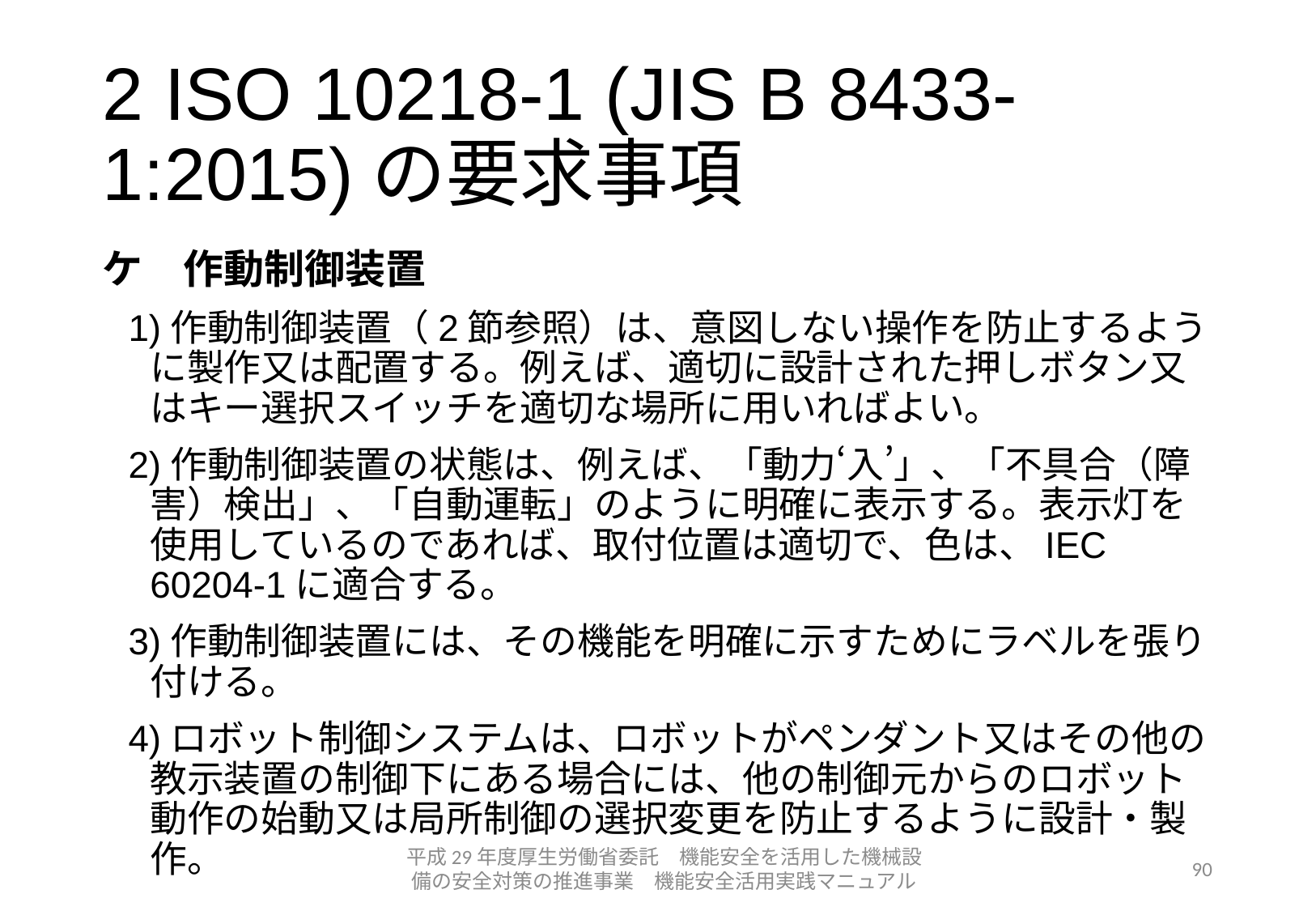

# 2 ISO 10218-1 (JIS B 8433-1:2015)の要求事項
ケ　作動制御装置
1)作動制御装置（2節参照）は、意図しない操作を防止するように製作又は配置する。例えば、適切に設計された押しボタン又はキー選択スイッチを適切な場所に用いればよい。
2)作動制御装置の状態は、例えば、「動力‘入’」、「不具合（障害）検出」、「自動運転」のように明確に表示する。表示灯を使用しているのであれば、取付位置は適切で、色は、IEC 60204-1に適合する。
3)作動制御装置には、その機能を明確に示すためにラベルを張り付ける。
4)ロボット制御システムは、ロボットがペンダント又はその他の教示装置の制御下にある場合には、他の制御元からのロボット動作の始動又は局所制御の選択変更を防止するように設計・製作。
平成29年度厚生労働省委託　機能安全を活用した機械設備の安全対策の推進事業　機能安全活用実践マニュアル
90